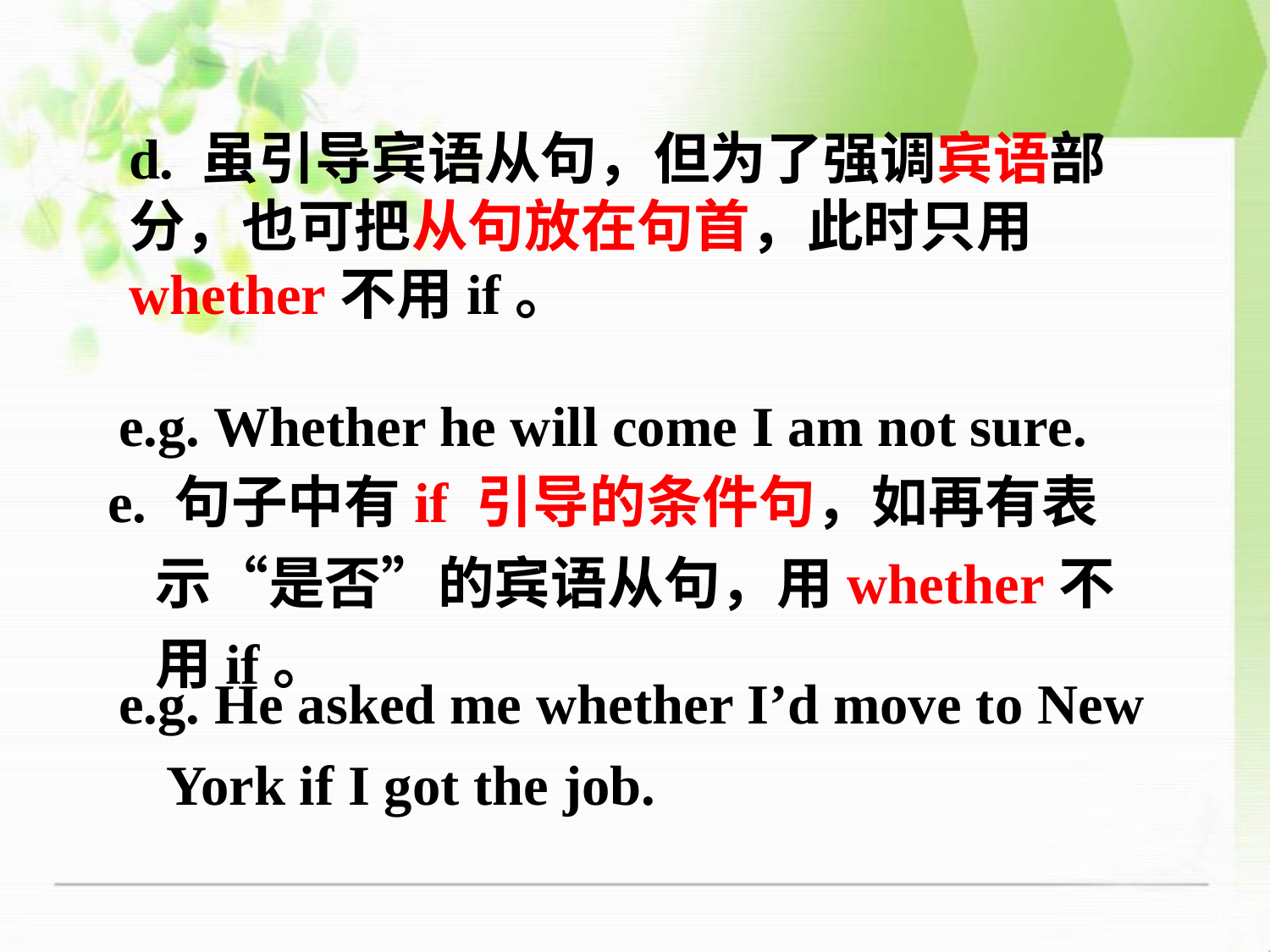

d. 虽引导宾语从句，但为了强调宾语部分，也可把从句放在句首，此时只用whether不用if。
e.g. Whether he will come I am not sure.

e.g. He asked me whether I’d move to New York if I got the job.
e. 句子中有if 引导的条件句，如再有表示“是否”的宾语从句，用whether不用if。